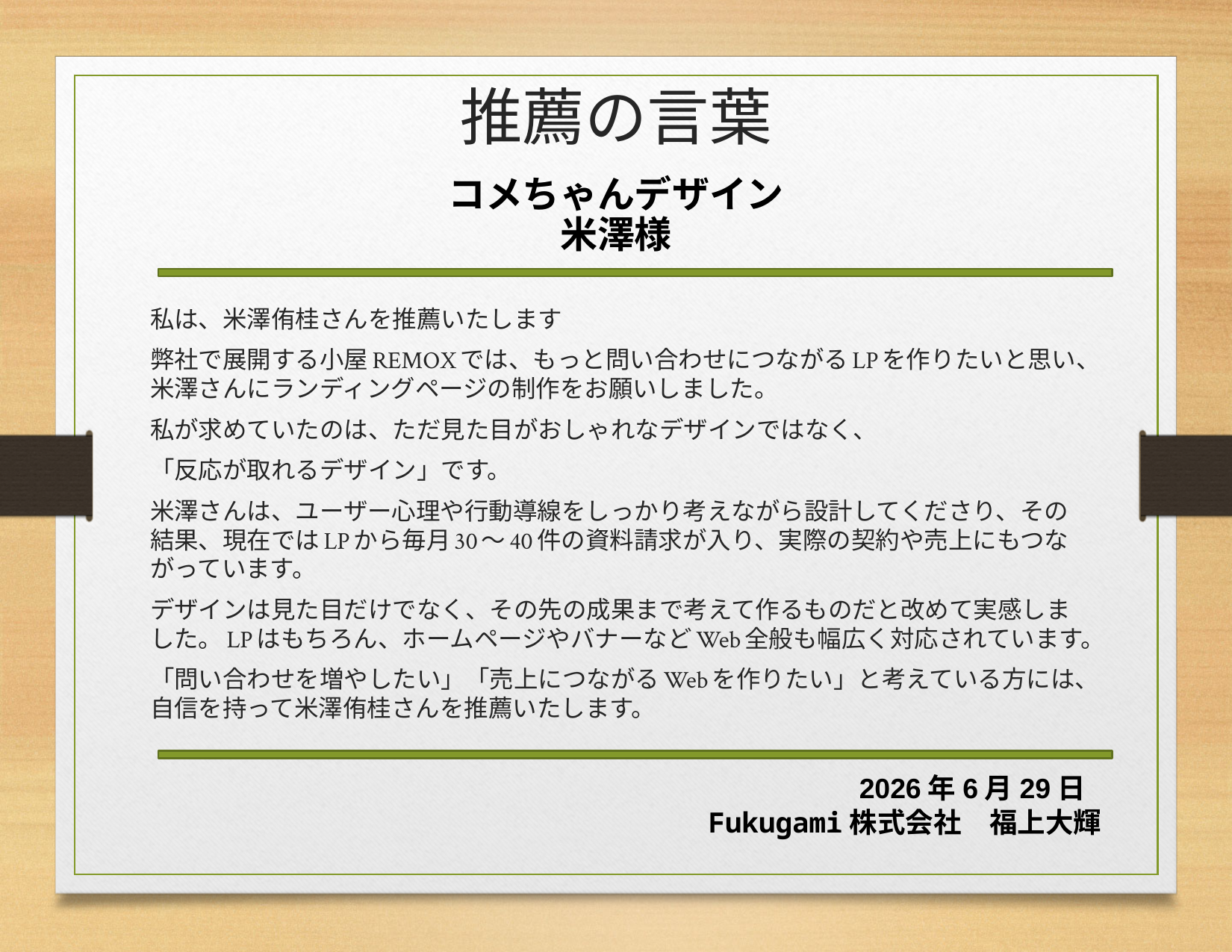

推薦の言葉
コメちゃんデザイン
米澤様

私は、米澤侑桂さんを推薦いたします
弊社で展開する小屋REMOXでは、もっと問い合わせにつながるLPを作りたいと思い、米澤さんにランディングページの制作をお願いしました。
私が求めていたのは、ただ見た目がおしゃれなデザインではなく、
「反応が取れるデザイン」です。
米澤さんは、ユーザー心理や行動導線をしっかり考えながら設計してくださり、その結果、現在ではLPから毎月30〜40件の資料請求が入り、実際の契約や売上にもつながっています。
デザインは見た目だけでなく、その先の成果まで考えて作るものだと改めて実感しました。LPはもちろん、ホームページやバナーなどWeb全般も幅広く対応されています。
「問い合わせを増やしたい」「売上につながるWebを作りたい」と考えている方には、自信を持って米澤侑桂さんを推薦いたします。

2026年6月29日
Fukugami株式会社　福上大輝